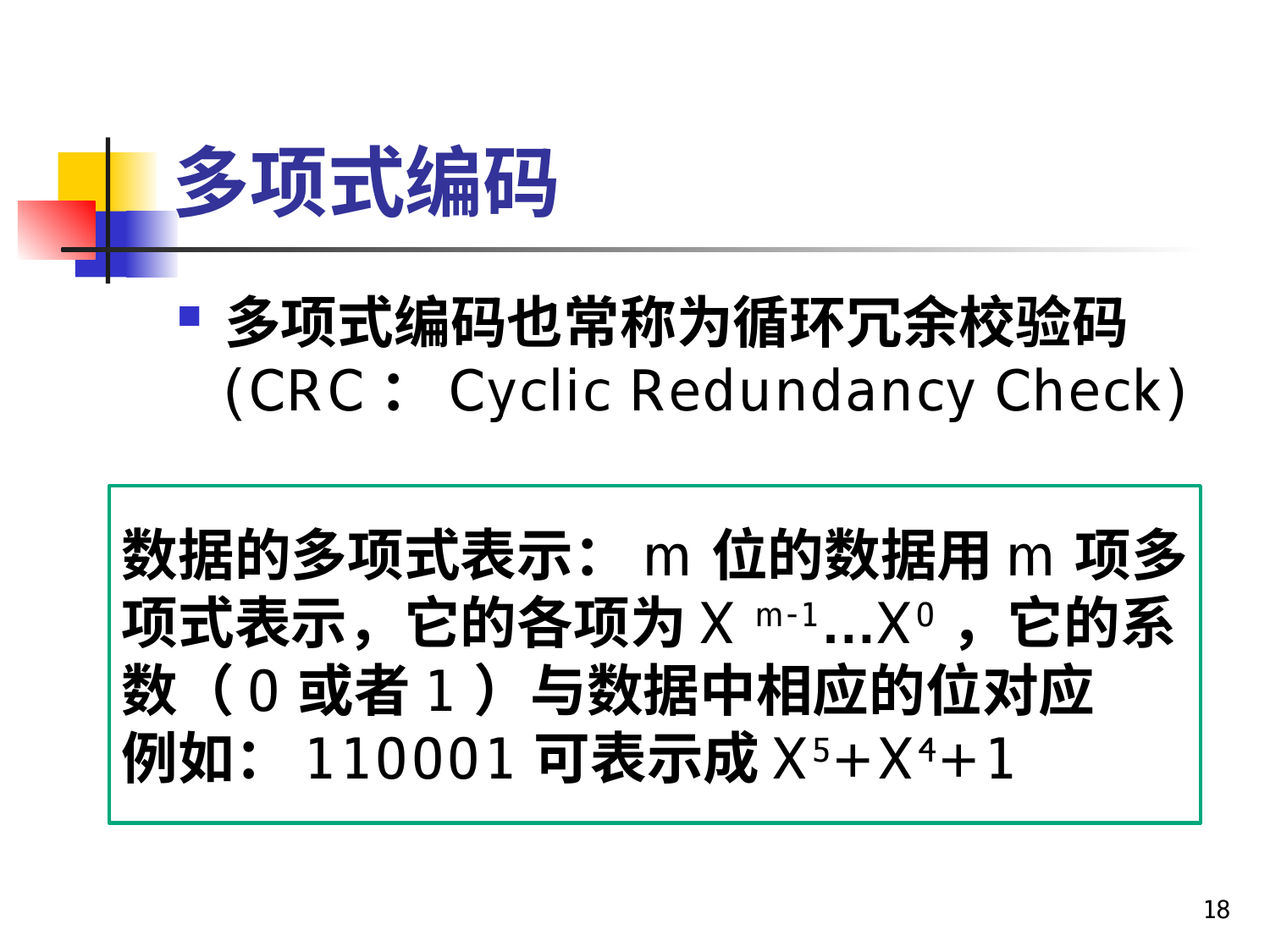

# 多项式编码
多项式编码也常称为循环冗余校验码 (CRC：Cyclic Redundancy Check)

数据的多项式表示：m位的数据用m项多项式表示，它的各项为X m-1…X0，它的系数（0或者1）与数据中相应的位对应
例如：110001可表示成X5+X4+1
18